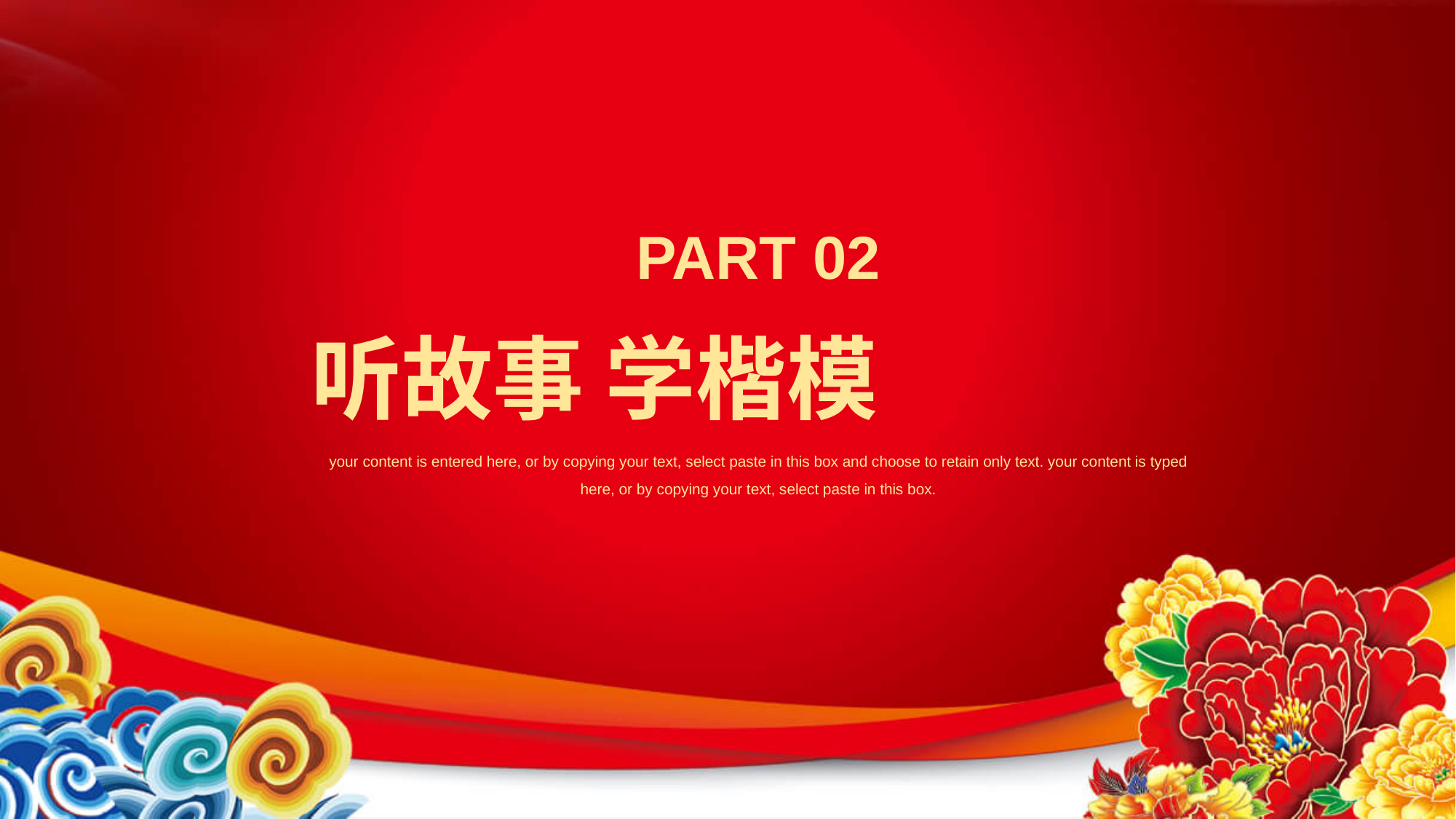

PART 02
听故事 学楷模
your content is entered here, or by copying your text, select paste in this box and choose to retain only text. your content is typed here, or by copying your text, select paste in this box.